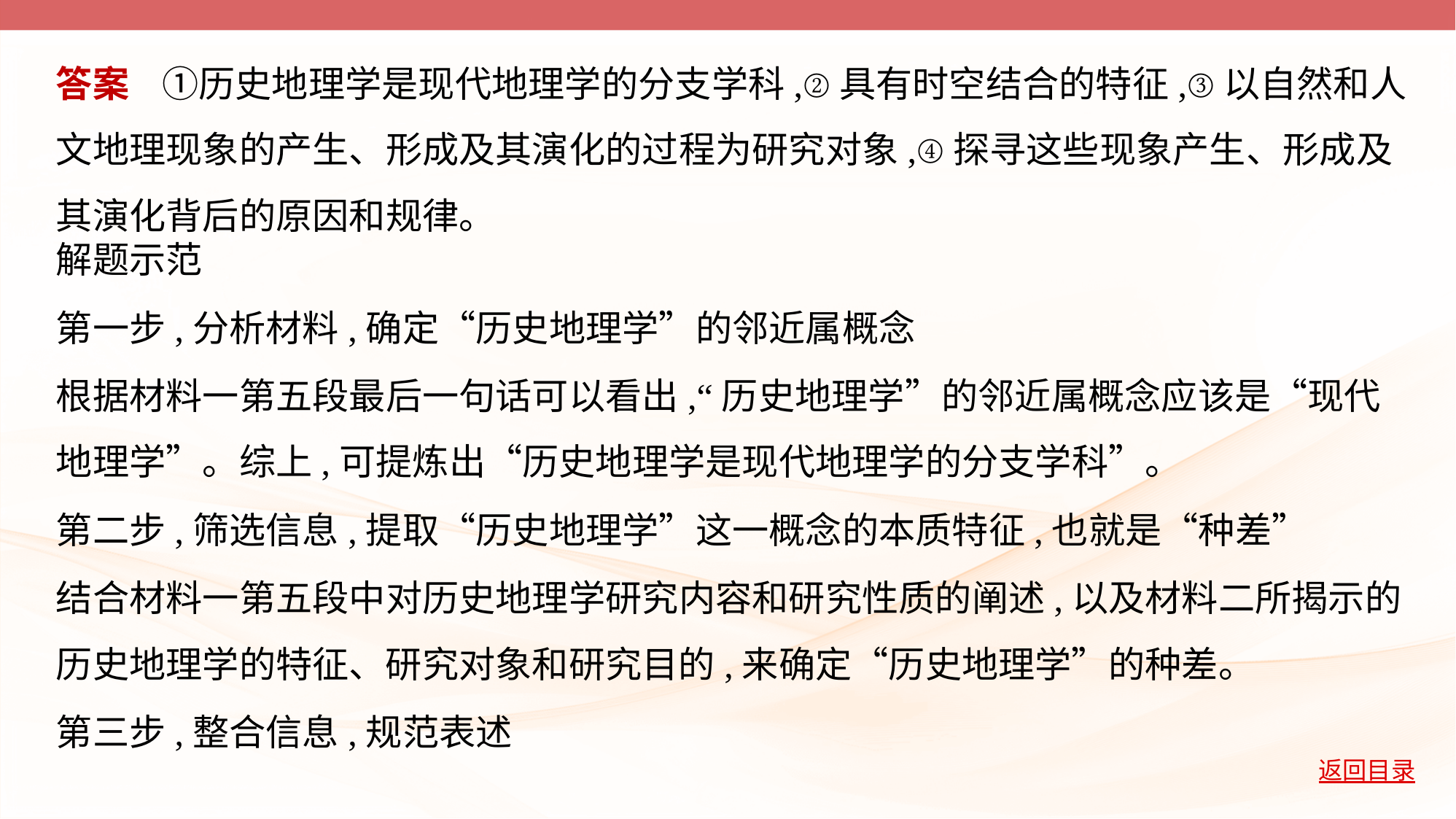

答案    ①历史地理学是现代地理学的分支学科,②具有时空结合的特征,③以自然和人
文地理现象的产生、形成及其演化的过程为研究对象,④探寻这些现象产生、形成及
其演化背后的原因和规律。

解题示范
第一步,分析材料,确定“历史地理学”的邻近属概念
根据材料一第五段最后一句话可以看出,“历史地理学”的邻近属概念应该是“现代
地理学”。综上,可提炼出“历史地理学是现代地理学的分支学科”。
第二步,筛选信息,提取“历史地理学”这一概念的本质特征,也就是“种差”
结合材料一第五段中对历史地理学研究内容和研究性质的阐述,以及材料二所揭示的
历史地理学的特征、研究对象和研究目的,来确定“历史地理学”的种差。
第三步,整合信息,规范表述